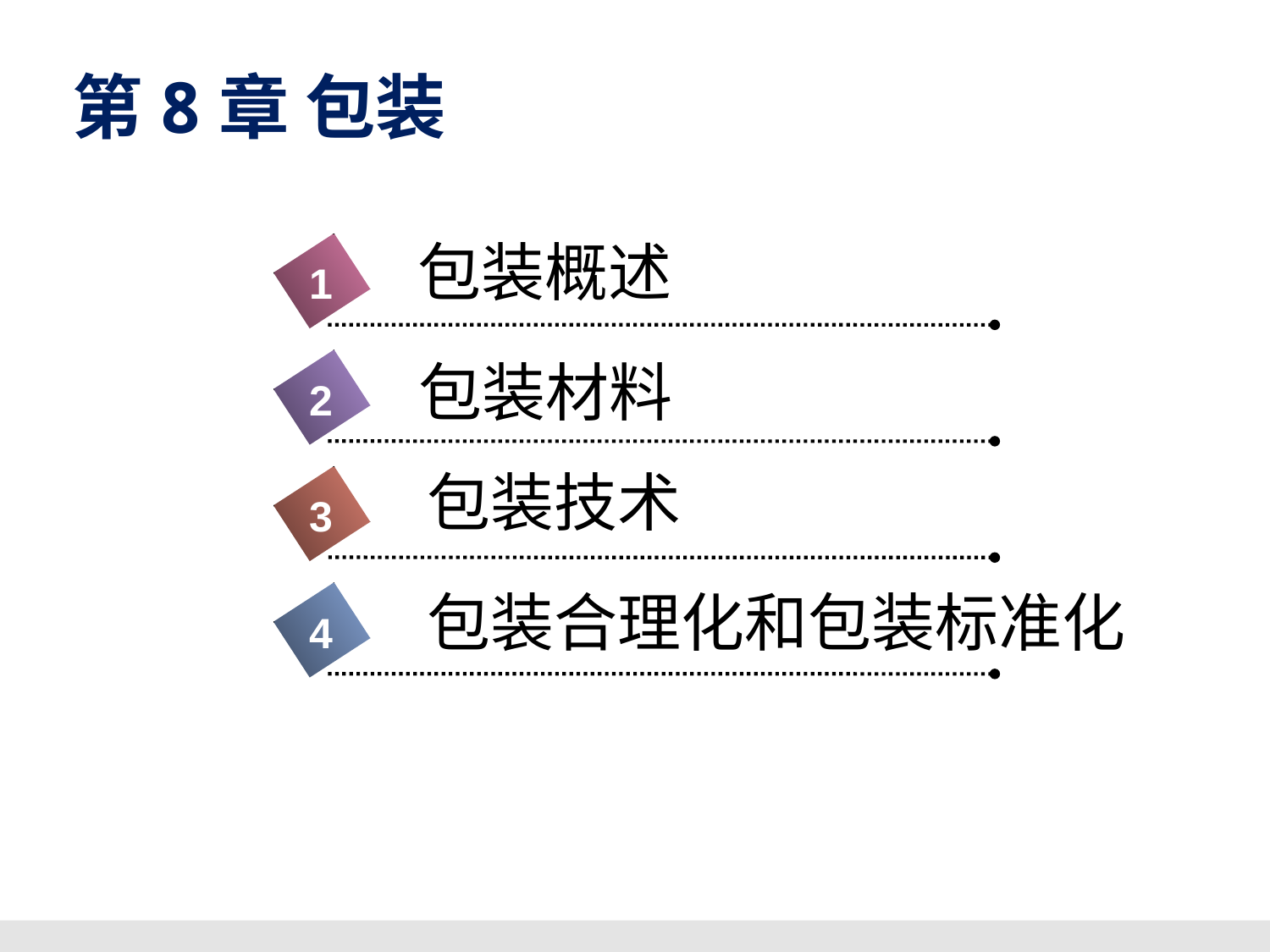

# 第8章 包装
包装概述

1

包装材料

2

包装技术

3

包装合理化和包装标准化

4

5